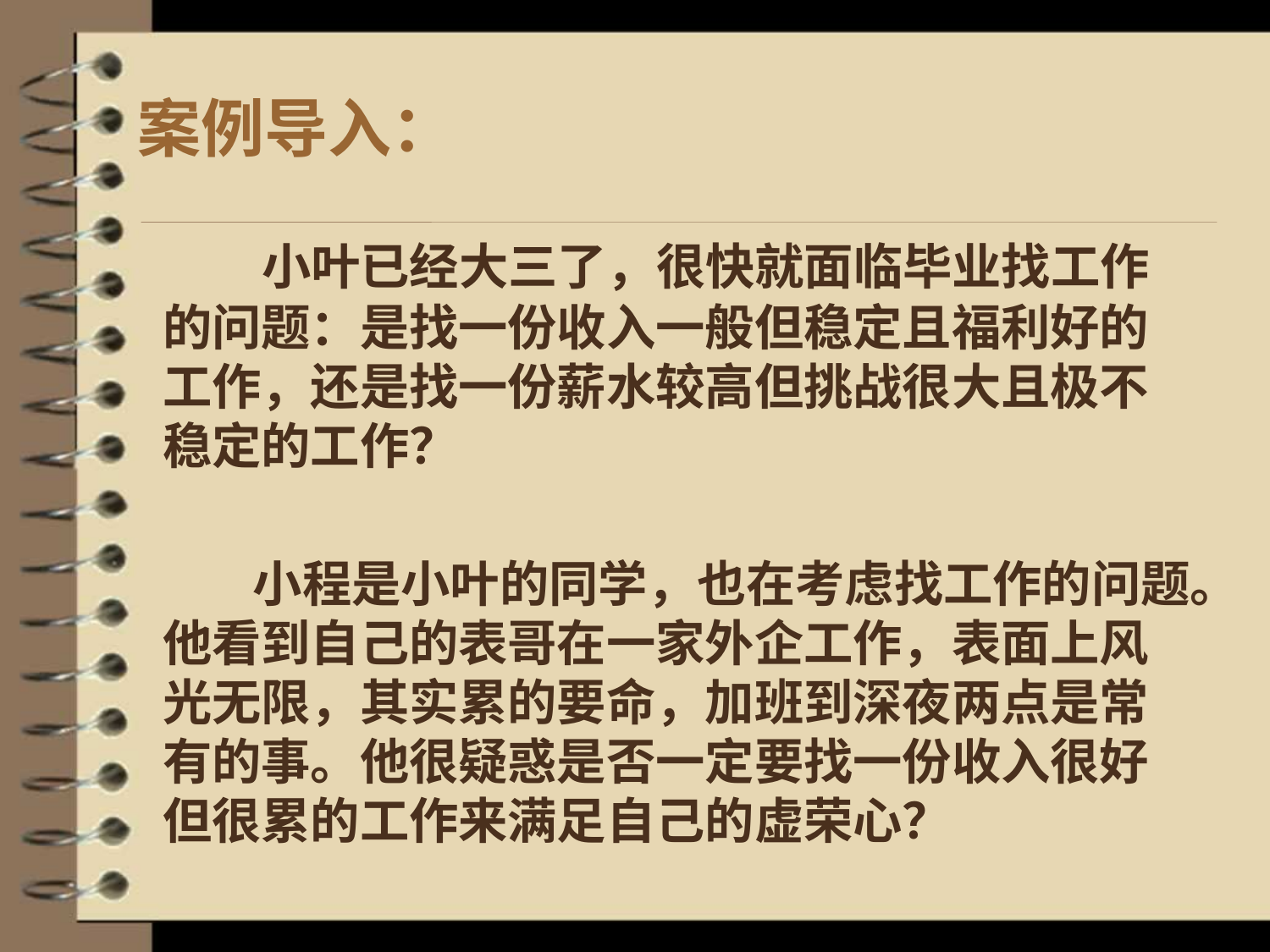

# 案例导入：
       小叶已经大三了，很快就面临毕业找工作的问题：是找一份收入一般但稳定且福利好的工作，还是找一份薪水较高但挑战很大且极不稳定的工作？

       小程是小叶的同学，也在考虑找工作的问题。他看到自己的表哥在一家外企工作，表面上风光无限，其实累的要命，加班到深夜两点是常有的事。他很疑惑是否一定要找一份收入很好但很累的工作来满足自己的虚荣心？